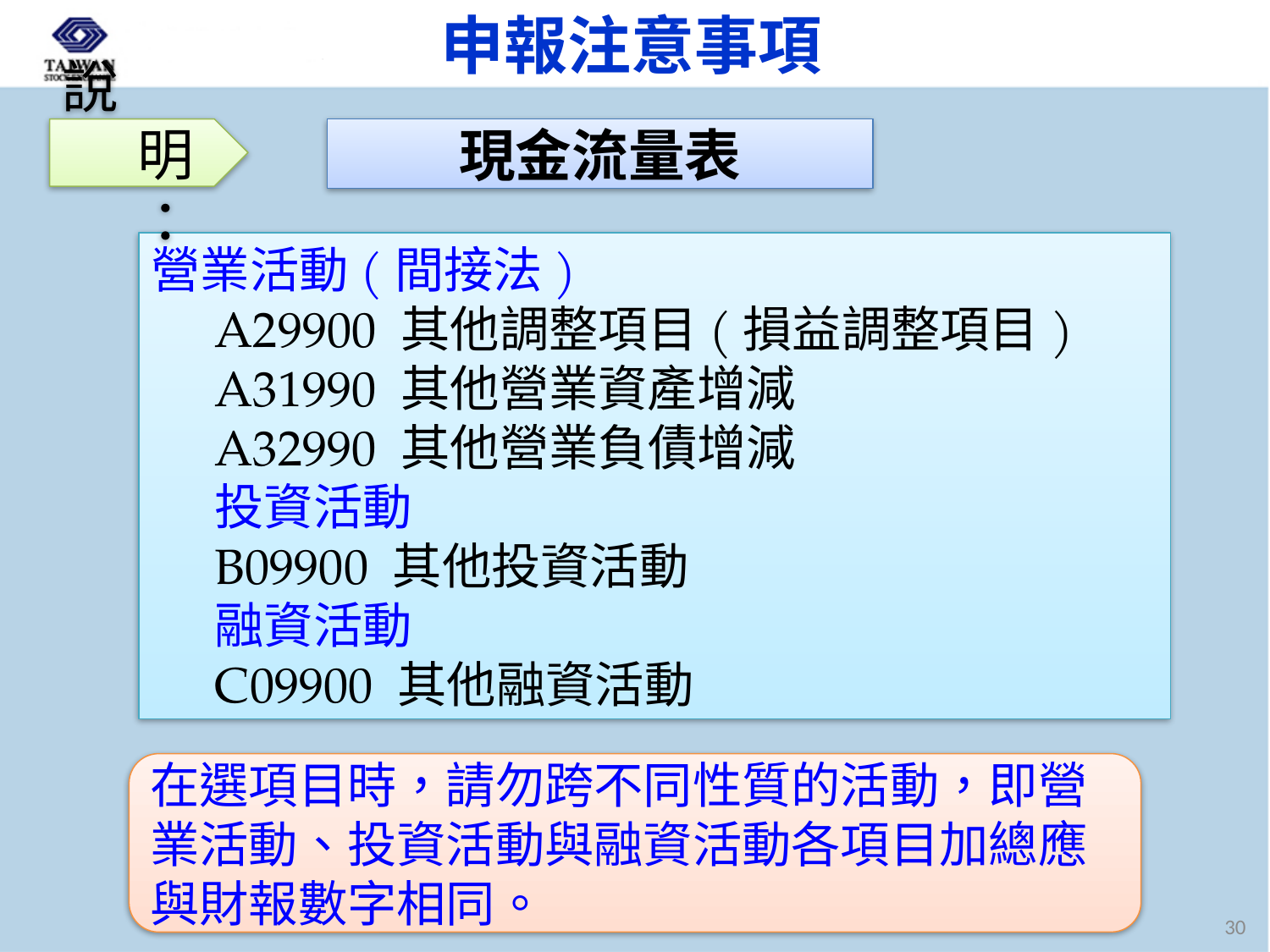

申報注意事項
現金流量表
說明：
營業活動(間接法)
A29900 其他調整項目(損益調整項目)
A31990 其他營業資產增減
A32990 其他營業負債增減
投資活動
B09900 其他投資活動
融資活動
C09900 其他融資活動
在選項目時，請勿跨不同性質的活動，即營業活動、投資活動與融資活動各項目加總應與財報數字相同。
30